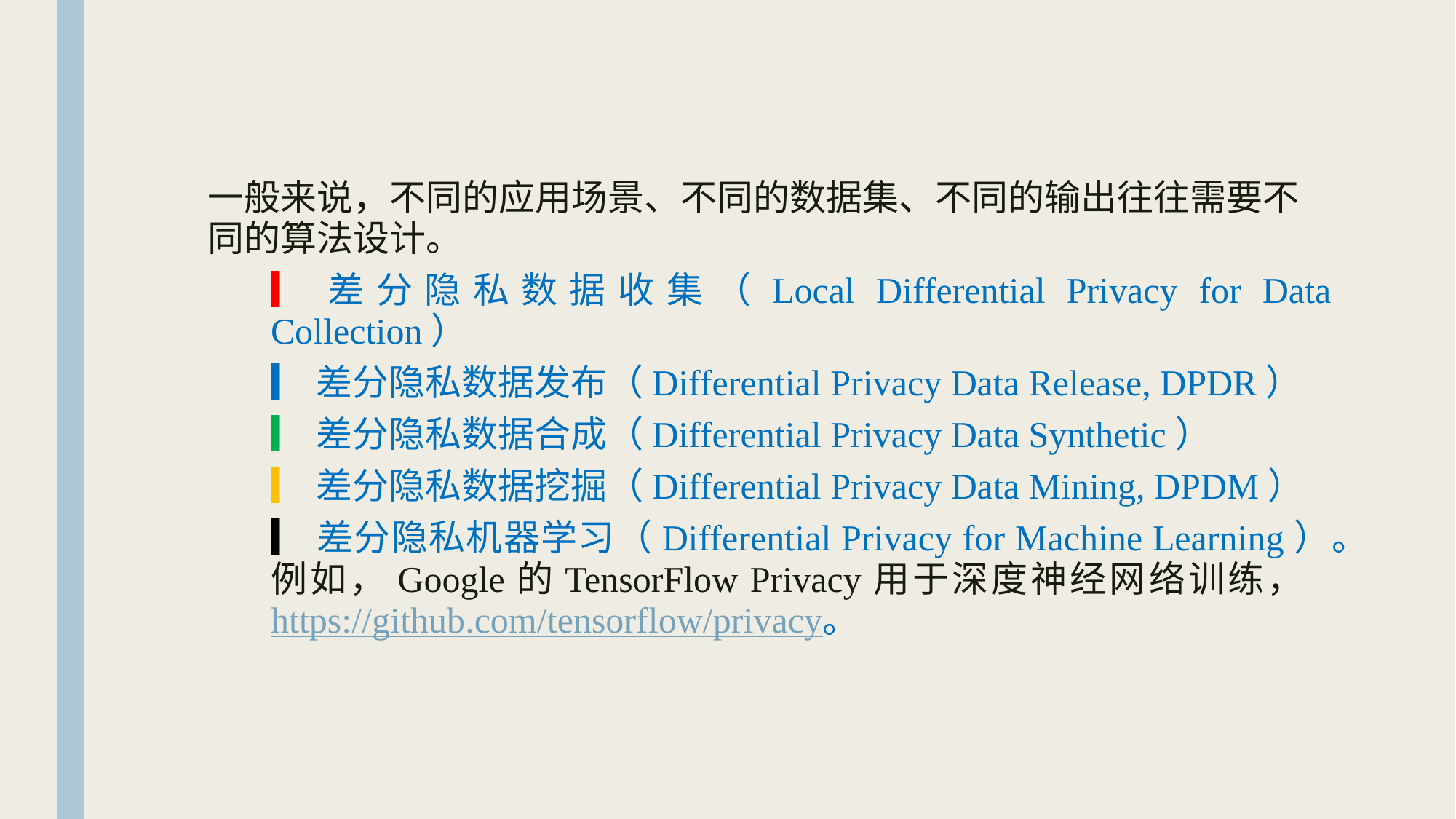

一般来说，不同的应用场景、不同的数据集、不同的输出往往需要不同的算法设计。
▎差分隐私数据收集（Local Differential Privacy for Data Collection）
▎差分隐私数据发布（Differential Privacy Data Release, DPDR）
▎差分隐私数据合成（Differential Privacy Data Synthetic）
▎差分隐私数据挖掘（Differential Privacy Data Mining, DPDM）
▎差分隐私机器学习（Differential Privacy for Machine Learning）。例如，Google的TensorFlow Privacy用于深度神经网络训练，  https://github.com/tensorflow/privacy。